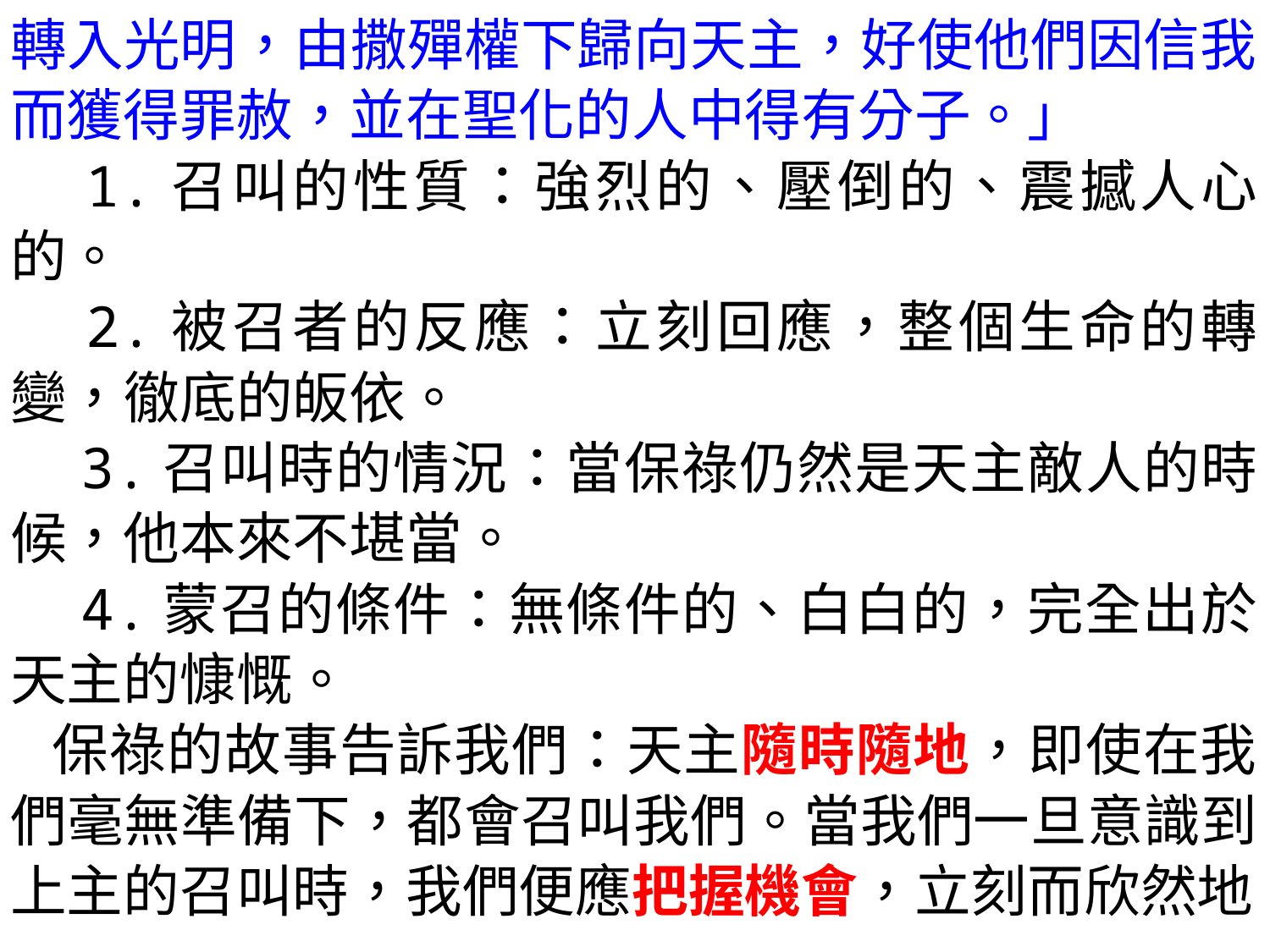

轉入光明，由撒殫權下歸向天主，好使他們因信我而獲得罪赦，並在聖化的人中得有分子。」
  1.召叫的性質：強烈的、壓倒的、震撼人心的。
  2.被召者的反應：立刻回應，整個生命的轉變，徹底的皈依。
  3.召叫時的情況：當保祿仍然是天主敵人的時候，他本來不堪當。
  4.蒙召的條件：無條件的、白白的，完全出於天主的慷慨。
  保祿的故事告訴我們：天主隨時隨地，即使在我們毫無準備下，都會召叫我們。當我們一旦意識到上主的召叫時，我們便應把握機會，立刻而欣然地